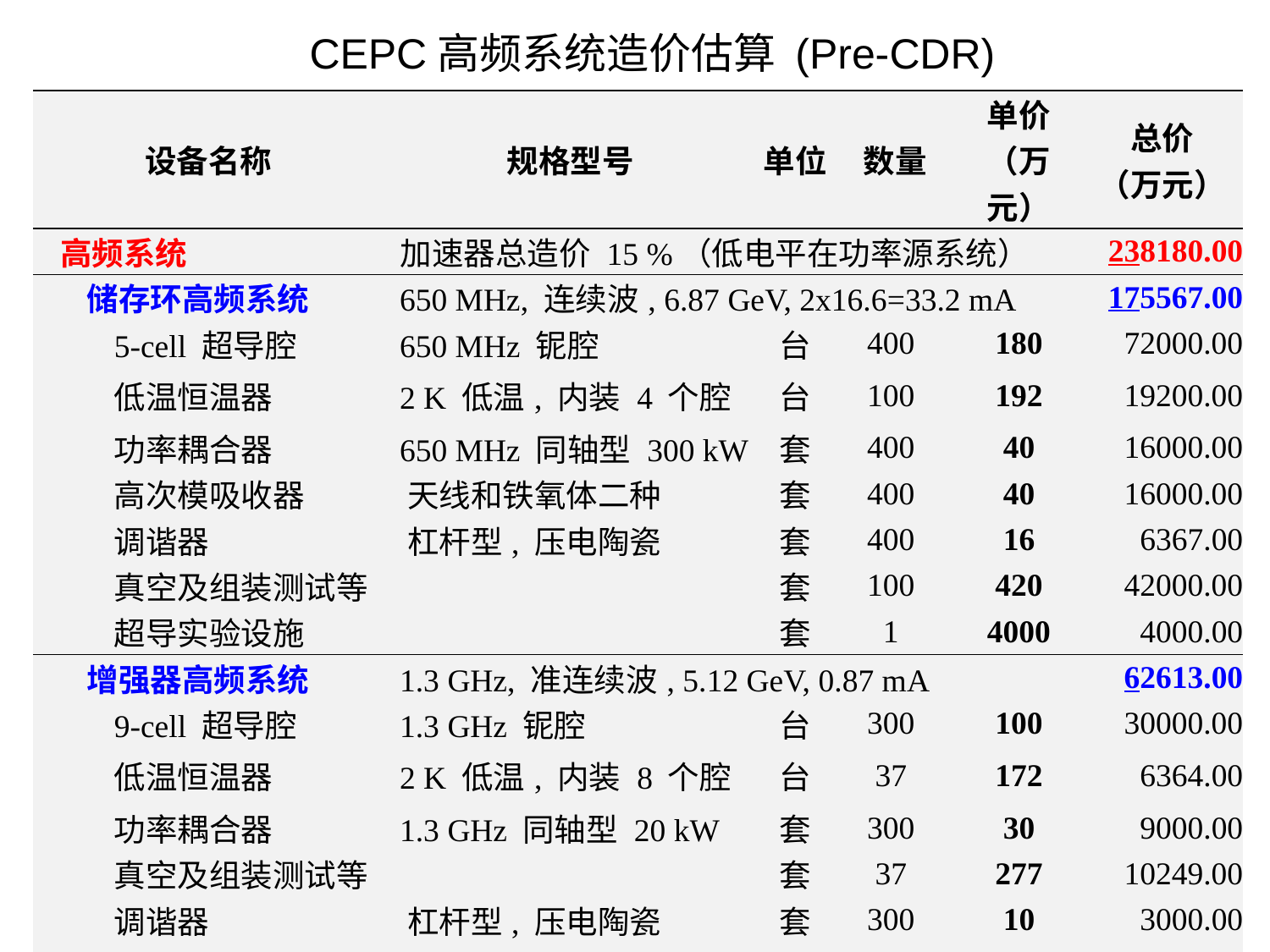

CEPC高频系统造价估算 (Pre-CDR)
| 设备名称 | 规格型号 | 单位 | 数量 | 单价 （万元） | 总价 （万元） |
| --- | --- | --- | --- | --- | --- |
| 高频系统 | 加速器总造价 15 %（低电平在功率源系统） |  |  |  | 238180.00 |
| 储存环高频系统 | 650 MHz, 连续波, 6.87 GeV, 2x16.6=33.2 mA |  |  |  | 175567.00 |
| 5-cell 超导腔 | 650 MHz 铌腔 | 台 | 400 | 180 | 72000.00 |
| 低温恒温器 | 2 K 低温, 内装 4 个腔 | 台 | 100 | 192 | 19200.00 |
| 功率耦合器 | 650 MHz 同轴型 300 kW | 套 | 400 | 40 | 16000.00 |
| 高次模吸收器 | 天线和铁氧体二种 | 套 | 400 | 40 | 16000.00 |
| 调谐器 | 杠杆型, 压电陶瓷 | 套 | 400 | 16 | 6367.00 |
| 真空及组装测试等 |  | 套 | 100 | 420 | 42000.00 |
| 超导实验设施 |  | 套 | 1 | 4000 | 4000.00 |
| 增强器高频系统 | 1.3 GHz, 准连续波, 5.12 GeV, 0.87 mA |  |  |  | 62613.00 |
| 9-cell 超导腔 | 1.3 GHz 铌腔 | 台 | 300 | 100 | 30000.00 |
| 低温恒温器 | 2 K 低温, 内装 8 个腔 | 台 | 37 | 172 | 6364.00 |
| 功率耦合器 | 1.3 GHz 同轴型 20 kW | 套 | 300 | 30 | 9000.00 |
| 真空及组装测试等 |  | 套 | 37 | 277 | 10249.00 |
| 调谐器 | 杠杆型, 压电陶瓷 | 套 | 300 | 10 | 3000.00 |
| 超导实验设施 |  | 套 | 1 | 4000 | 4000.00 |